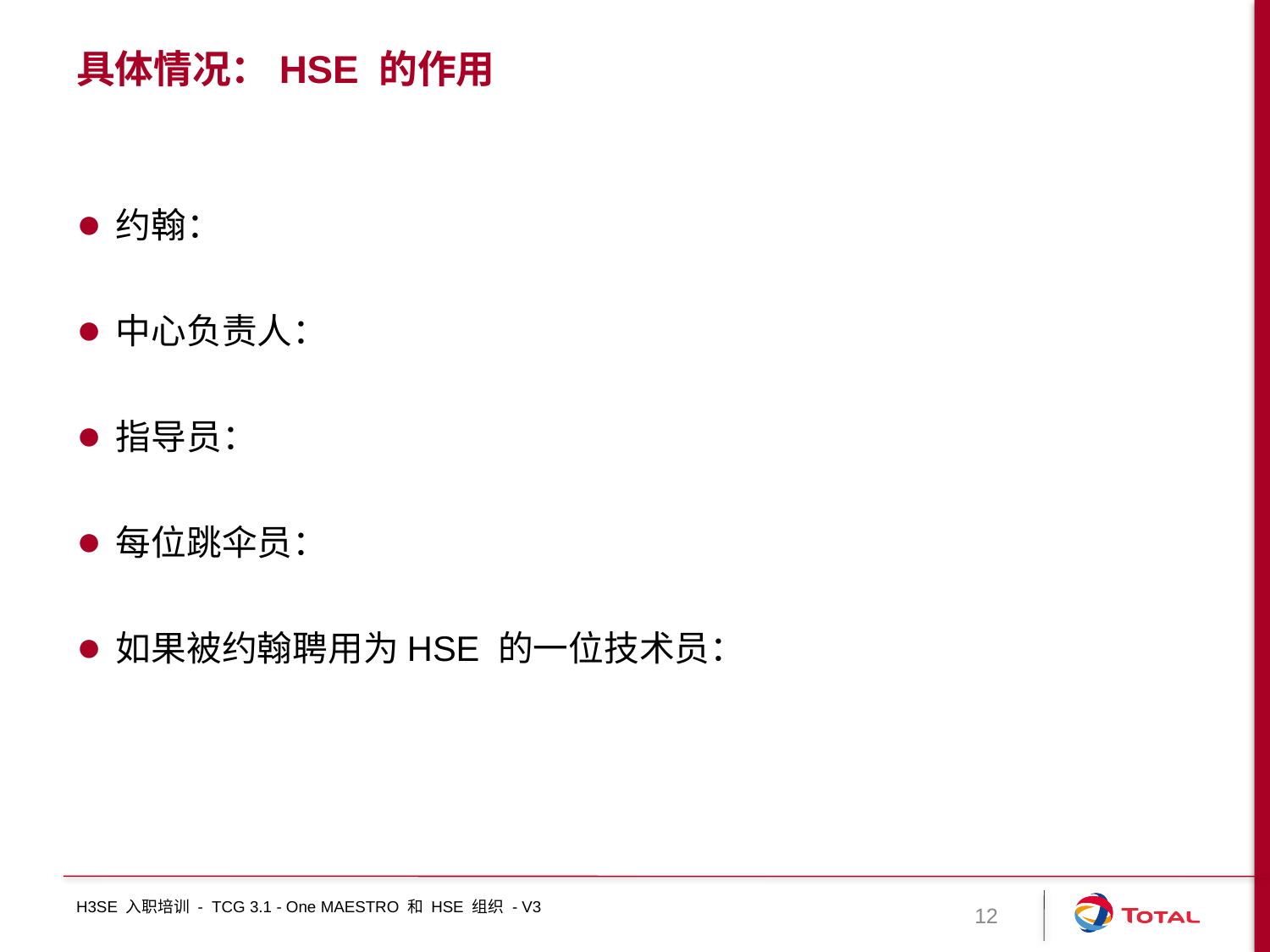

# 具体情况：HSE 的作用
约翰：

中心负责人：

指导员：

每位跳伞员：

如果被约翰聘用为HSE 的一位技术员：

H3SE 入职培训 -  TCG 3.1 - One MAESTRO 和 HSE 组织 - V3
12